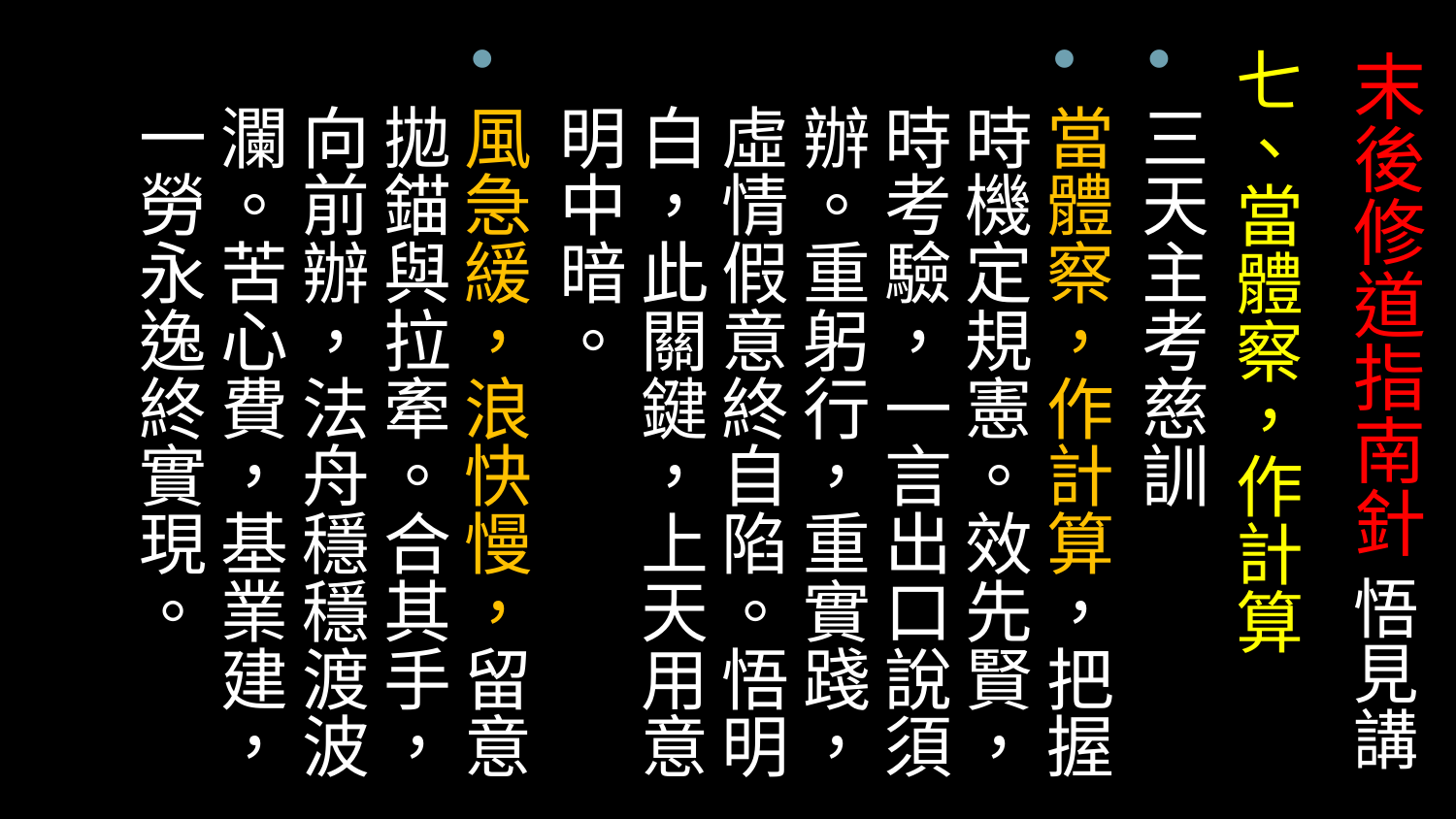

七、當體察，作計算
三天主考慈訓
當體察，作計算，把握時機定規憲。效先賢，時考驗，一言出口說須辦。重躬行，重實踐，虛情假意終自陷。悟明白，此關鍵，上天用意明中暗。
風急緩，浪快慢，留意拋錨與拉牽。合其手，向前辦，法舟穩穩渡波瀾。苦心費，基業建，一勞永逸終實現。

# 末後修道指南針 悟見講